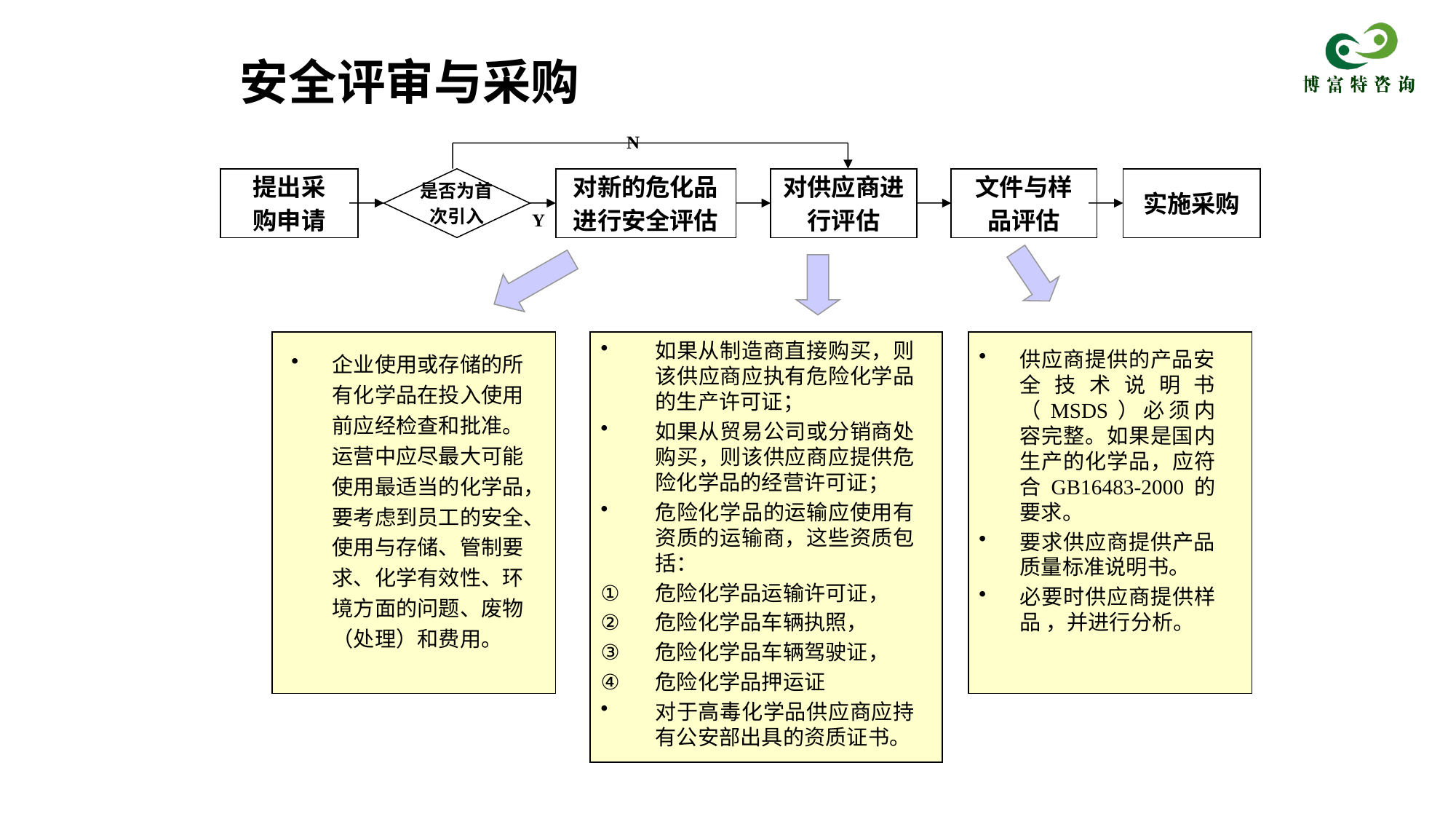

安全评审与采购
N

提出采
购申请
是否为首
次引入
对新的危化品
进行安全评估
对供应商进
行评估
文件与样
品评估
实施采购

Y

如果从制造商直接购买，则该供应商应执有危险化学品的生产许可证；
如果从贸易公司或分销商处购买，则该供应商应提供危险化学品的经营许可证；
危险化学品的运输应使用有资质的运输商，这些资质包括：
危险化学品运输许可证，
危险化学品车辆执照，
危险化学品车辆驾驶证，
危险化学品押运证
对于高毒化学品供应商应持有公安部出具的资质证书。

企业使用或存储的所有化学品在投入使用前应经检查和批准。运营中应尽最大可能使用最适当的化学品，要考虑到员工的安全、使用与存储、管制要求、化学有效性、环境方面的问题、废物（处理）和费用。
供应商提供的产品安全技术说明书（MSDS）必须内容完整。如果是国内生产的化学品，应符合GB16483-2000的要求。
要求供应商提供产品质量标准说明书。
必要时供应商提供样品 ，并进行分析。